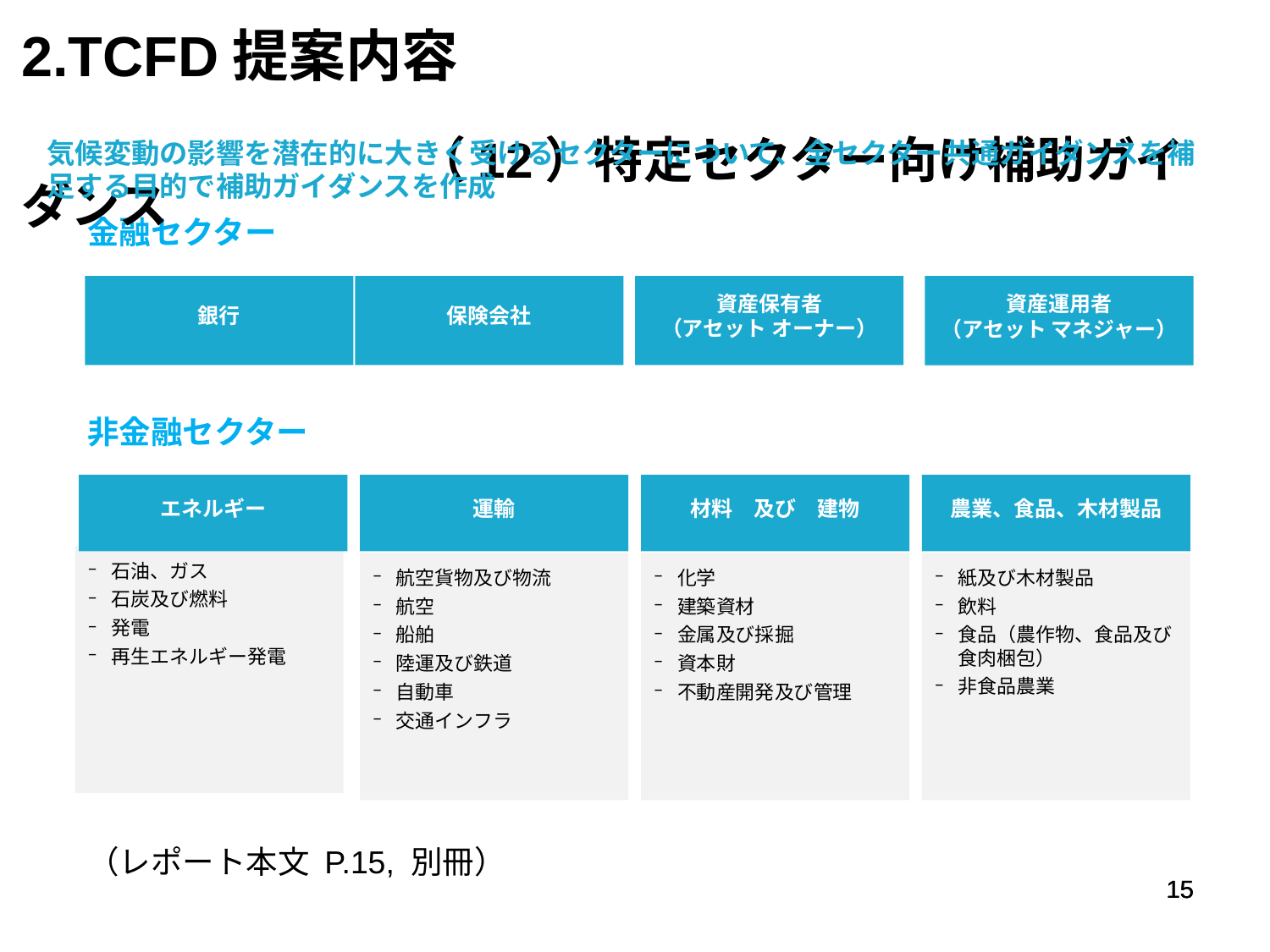

2.TCFD提案内容　　　　　　　　　　　　　　　　　　　　　　　　　　　　　　　　　　　　　　　　　（12）特定セクター向け補助ガイダンス
気候変動の影響を潜在的に大きく受けるセクターについて、全セクター共通ガイダンスを補足する目的で補助ガイダンスを作成
金融セクター
銀行
保険会社
資産保有者
（アセット オーナー）
資産運用者
（アセット マネジャー）
非金融セクター
エネルギー
運輸
材料　及び　建物
農業、食品、木材製品
石油、ガス
石炭及び燃料
発電
再生エネルギー発電
航空貨物及び物流
航空
船舶
陸運及び鉄道
自動車
交通インフラ
化学
建築資材
金属及び採掘
資本財
不動産開発及び管理
紙及び木材製品
飲料
食品（農作物、食品及び食肉梱包）
非食品農業
（レポート本文 P.15, 別冊）
15
15
15